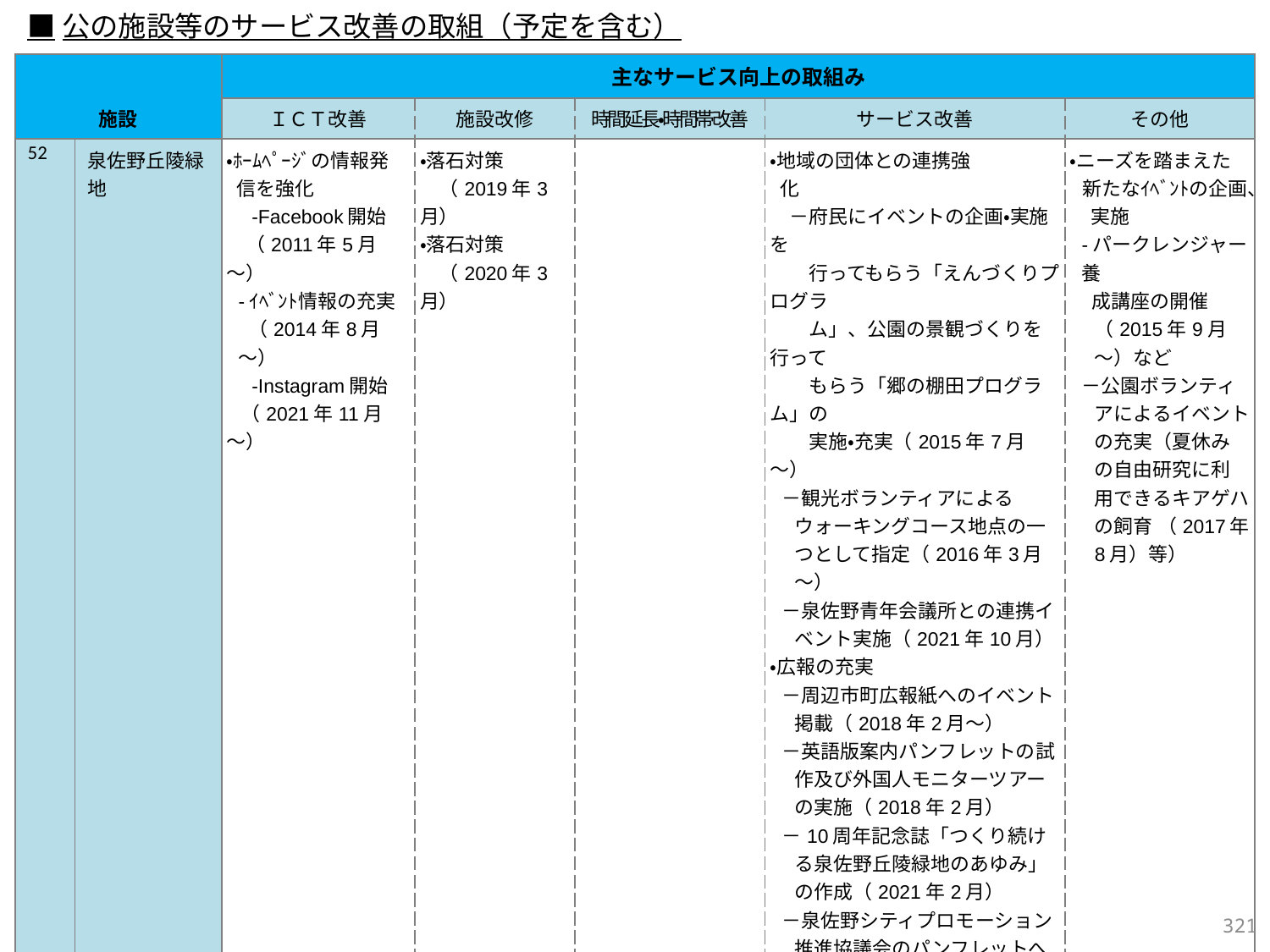

■公の施設等のサービス改善の取組（予定を含む）
| 施設 |  | 主なサービス向上の取組み |  |  |  |  |
| --- | --- | --- | --- | --- | --- | --- |
|  |  | ＩＣＴ改善 | 施設改修 | 時間延長・時間帯改善 | サービス改善 | その他 |
| 52 | 泉佐野丘陵緑地 | ・ﾎｰﾑﾍﾟｰｼﾞの情報発 信を強化 　-Facebook開始 　（2011年5月～） -ｲﾍﾞﾝﾄ情報の充実 （2014年8月～） 　-Instagram開始 （2021年11月～） | ・落石対策 　（2019年3月） ・落石対策 　（2020年3月） |  | ・地域の団体との連携強 化 　－府民にイベントの企画・実施を 　　行ってもらう「えんづくりプログラ 　　ム」、公園の景観づくりを行って 　　もらう「郷の棚田プログラム」の 　　実施・充実（2015年7月～） －観光ボランティアによるウォーキングコース地点の一つとして指定（2016年3月～） －泉佐野青年会議所との連携イベント実施（2021年10月） ・広報の充実 －周辺市町広報紙へのイベント掲載（2018年2月～） －英語版案内パンフレットの試作及び外国人モニターツアーの実施（2018年2月） －10周年記念誌「つくり続ける泉佐野丘陵緑地のあゆみ」の作成（2021年2月） －泉佐野シティプロモーション推進協議会のパンフレットへの掲載（2021年9月） ・園内ガイドの実施（2014年9月～） ・パークセンターの掲示の充実 －竹製楽器の展示（2017年7月～） | ・ニーズを踏まえた新たなｲﾍﾞﾝﾄの企画、 実施 -パークレンジャー養　 成講座の開催（2015年9月～）など －公園ボランティアによるイベントの充実（夏休みの自由研究に利用できるキアゲハの飼育 （2017年8月）等） |
321